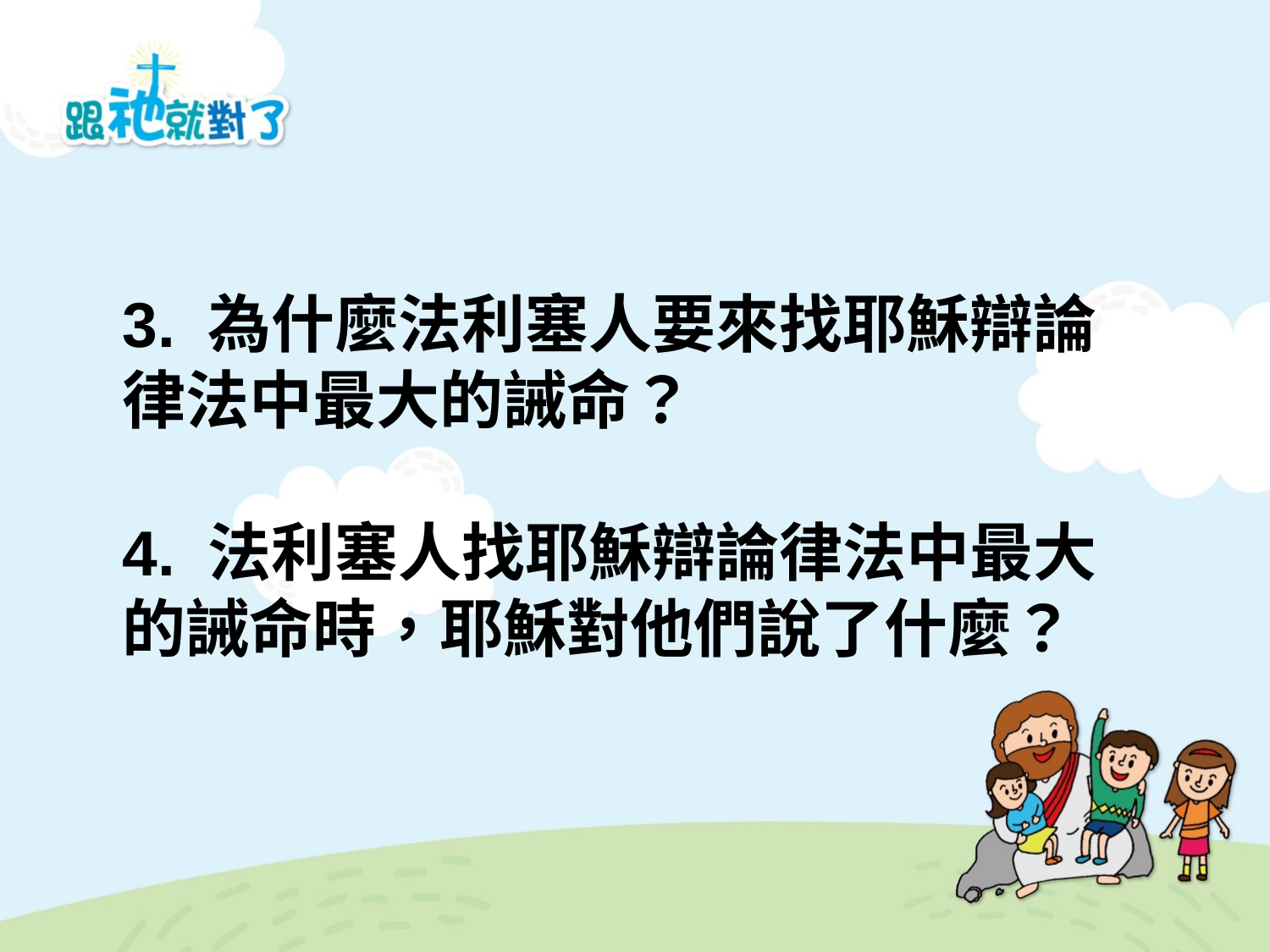

3. 為什麼法利塞人要來找耶穌辯論律法中最大的誡命？

4. 法利塞人找耶穌辯論律法中最大的誡命時，耶穌對他們說了什麼？